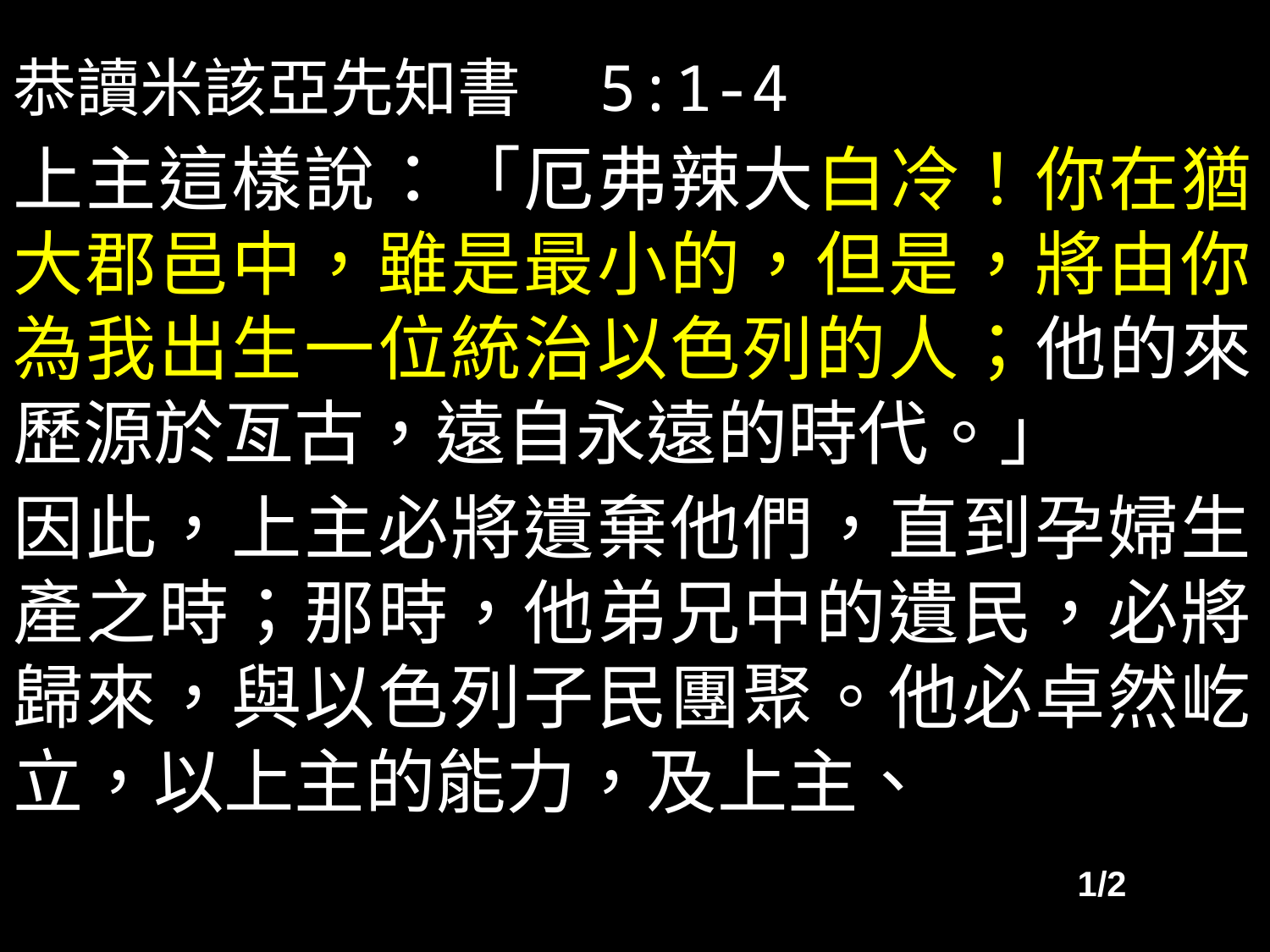

恭讀米該亞先知書　5:1-4
上主這樣說：「厄弗辣大白冷！你在猶大郡邑中，雖是最小的，但是，將由你為我出生一位統治以色列的人；他的來歷源於亙古，遠自永遠的時代。」
因此，上主必將遺棄他們，直到孕婦生產之時；那時，他弟兄中的遺民，必將歸來，與以色列子民團聚。他必卓然屹立，以上主的能力，及上主、
1/2